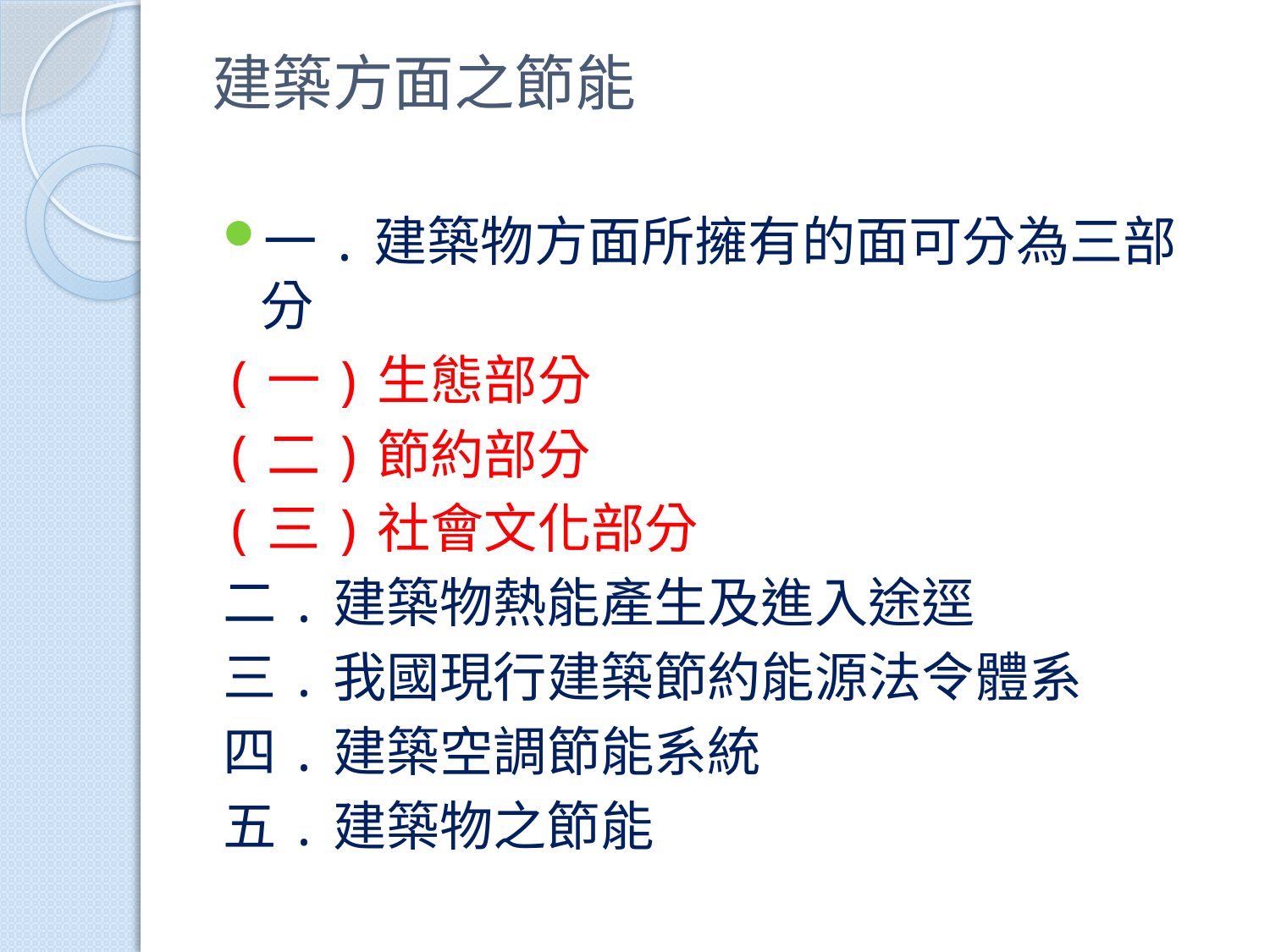

# 建築方面之節能
一.建築物方面所擁有的面可分為三部分
(一)生態部分
(二)節約部分
(三)社會文化部分
二.建築物熱能產生及進入途逕
三.我國現行建築節約能源法令體系
四.建築空調節能系統
五.建築物之節能